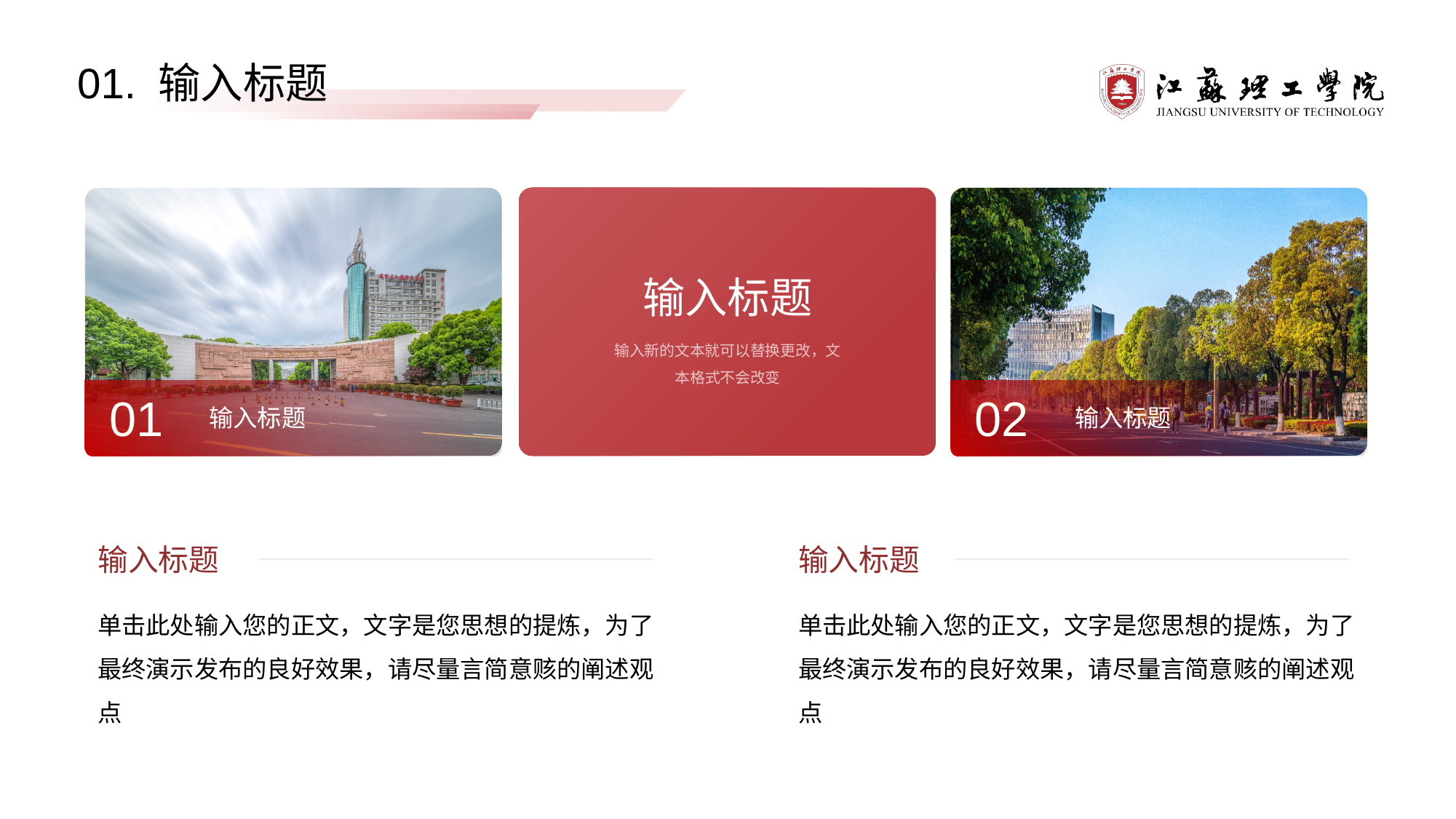

01. 输入标题

输入标题
输入新的文本就可以替换更改，文本格式不会改变

01
02
输入标题
输入标题
输入标题
输入标题
单击此处输入您的正文，文字是您思想的提炼，为了最终演示发布的良好效果，请尽量言简意赅的阐述观点
单击此处输入您的正文，文字是您思想的提炼，为了最终演示发布的良好效果，请尽量言简意赅的阐述观点